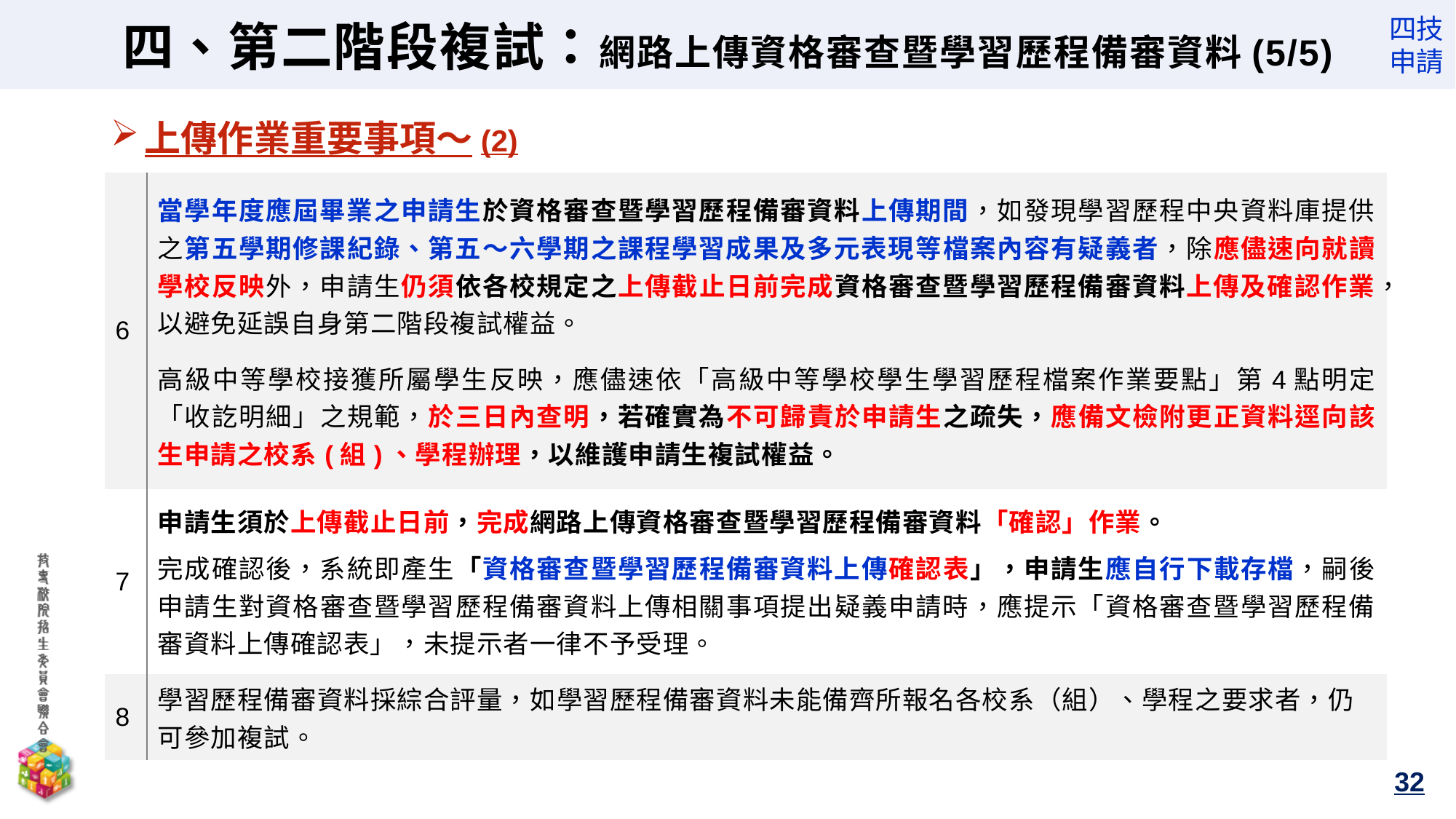

四、第二階段複試：網路上傳資格審查暨學習歷程備審資料(5/5)
上傳作業重要事項～(2)
| 6 | 當學年度應屆畢業之申請生於資格審查暨學習歷程備審資料上傳期間，如發現學習歷程中央資料庫提供之第五學期修課紀錄、第五～六學期之課程學習成果及多元表現等檔案內容有疑義者，除應儘速向就讀學校反映外，申請生仍須依各校規定之上傳截止日前完成資格審查暨學習歷程備審資料上傳及確認作業，以避免延誤自身第二階段複試權益。 高級中等學校接獲所屬學生反映，應儘速依「高級中等學校學生學習歷程檔案作業要點」第4點明定「收訖明細」之規範，於三日內查明，若確實為不可歸責於申請生之疏失，應備文檢附更正資料逕向該生申請之校系(組)、學程辦理，以維護申請生複試權益。 |
| --- | --- |
| 7 | 申請生須於上傳截止日前，完成網路上傳資格審查暨學習歷程備審資料「確認」作業。 完成確認後，系統即產生「資格審查暨學習歷程備審資料上傳確認表」，申請生應自行下載存檔，嗣後申請生對資格審查暨學習歷程備審資料上傳相關事項提出疑義申請時，應提示「資格審查暨學習歷程備審資料上傳確認表」，未提示者一律不予受理。 |
| 8 | 學習歷程備審資料採綜合評量，如學習歷程備審資料未能備齊所報名各校系（組）、學程之要求者，仍可參加複試。 |
32